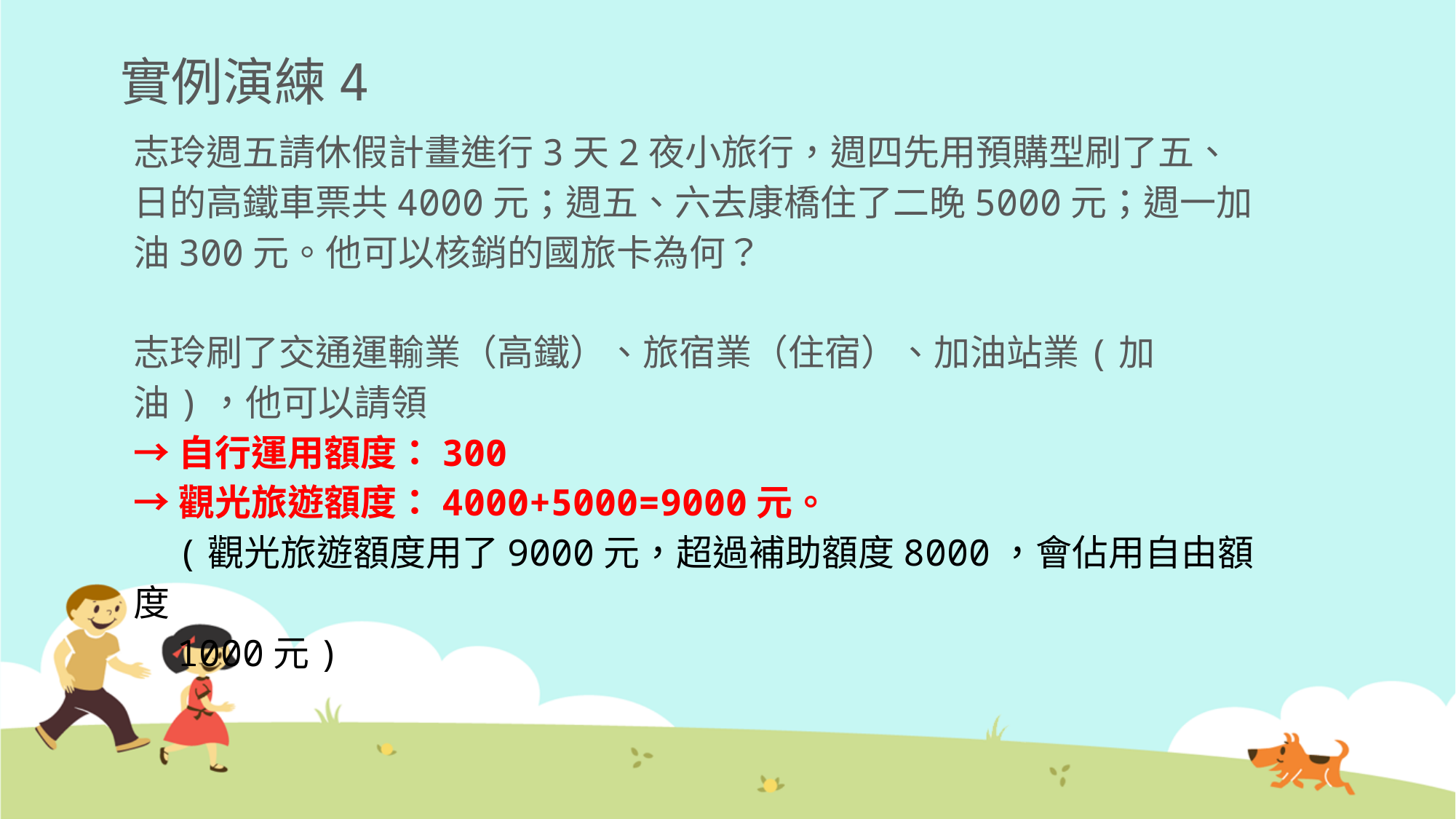

# 實例演練4
志玲週五請休假計畫進行3天2夜小旅行，週四先用預購型刷了五、日的高鐵車票共4000元；週五、六去康橋住了二晚5000元；週一加油300元。他可以核銷的國旅卡為何？

志玲刷了交通運輸業（高鐵）、旅宿業（住宿）、加油站業(加油)，他可以請領
→自行運用額度：300
→觀光旅遊額度：4000+5000=9000元。
  (觀光旅遊額度用了9000元，超過補助額度8000，會佔用自由額度
  1000元)